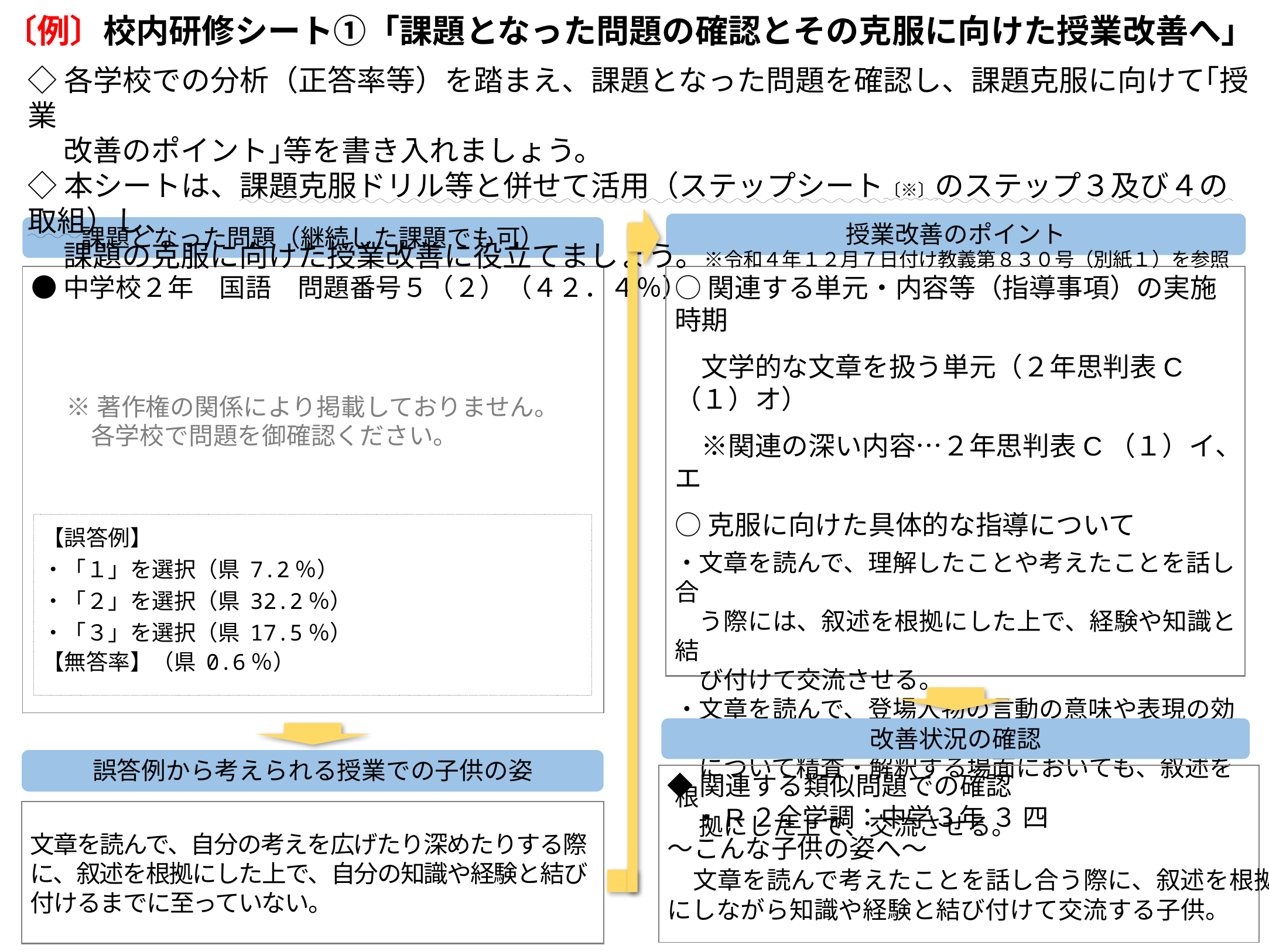

# 〔例〕校内研修シート①「課題となった問題の確認とその克服に向けた授業改善へ」
◇各学校での分析（正答率等）を踏まえ、課題となった問題を確認し、課題克服に向けて｢授業
　 改善のポイント｣等を書き入れましょう。
◇本シートは、課題克服ドリル等と併せて活用（ステップシート〔※〕のステップ３及び４の取組）し、
　 課題の克服に向けた授業改善に役立てましょう。※令和４年１２月７日付け教義第８３０号（別紙１）を参照

授業改善のポイント
課題となった問題（継続した課題でも可）
●中学校２年　国語　問題番号５（２）（４２．４％）

○関連する単元・内容等（指導事項）の実施時期
　文学的な文章を扱う単元（２年思判表C（１）オ）
　※関連の深い内容…２年思判表C（１）イ、エ
○克服に向けた具体的な指導について
・文章を読んで、理解したことや考えたことを話し合
　う際には、叙述を根拠にした上で、経験や知識と結
　び付けて交流させる。
・文章を読んで、登場人物の言動の意味や表現の効果
　について精査・解釈する場面においても、叙述を根
　拠にした上で、交流させる。
※著作権の関係により掲載しておりません。
　各学校で問題を御確認ください。
【誤答例】
・「１」を選択（県 7.2％）
・「２」を選択（県 32.2％）
・「３」を選択（県 17.5％）
【無答率】（県 0.6％）

改善状況の確認

誤答例から考えられる授業での子供の姿
◆関連する類似問題での確認
　・R２全学調：中学３年 ３ 四
～こんな子供の姿へ～
　文章を読んで考えたことを話し合う際に、叙述を根拠
にしながら知識や経験と結び付けて交流する子供。

文章を読んで、自分の考えを広げたり深めたりする際に、叙述を根拠にした上で、自分の知識や経験と結び付けるまでに至っていない。